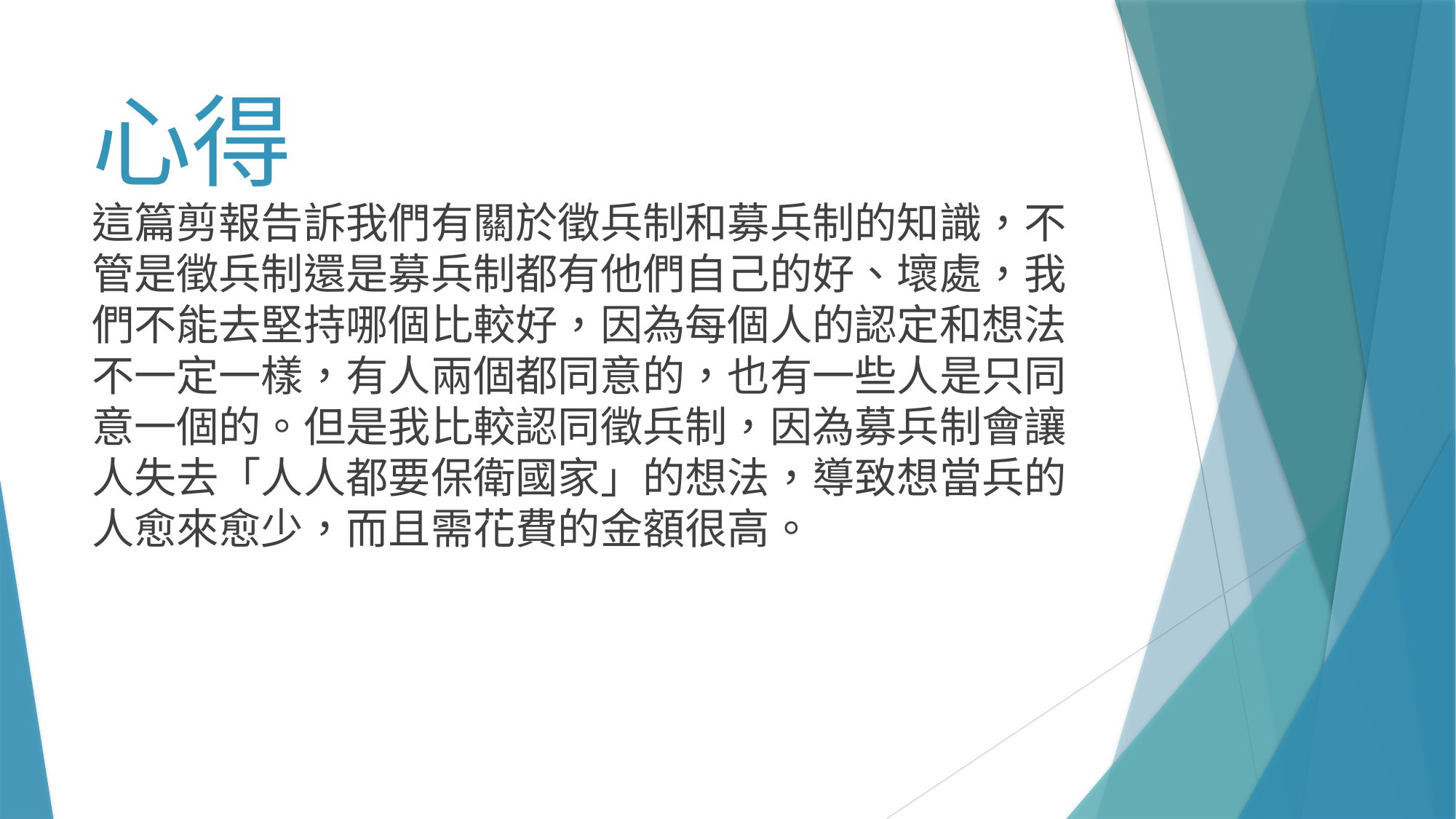

# 心得
這篇剪報告訴我們有關於徵兵制和募兵制的知識，不管是徵兵制還是募兵制都有他們自己的好、壞處，我們不能去堅持哪個比較好，因為每個人的認定和想法不一定一樣，有人兩個都同意的，也有一些人是只同意一個的。但是我比較認同徵兵制，因為募兵制會讓人失去「人人都要保衛國家」的想法，導致想當兵的人愈來愈少，而且需花費的金額很高。